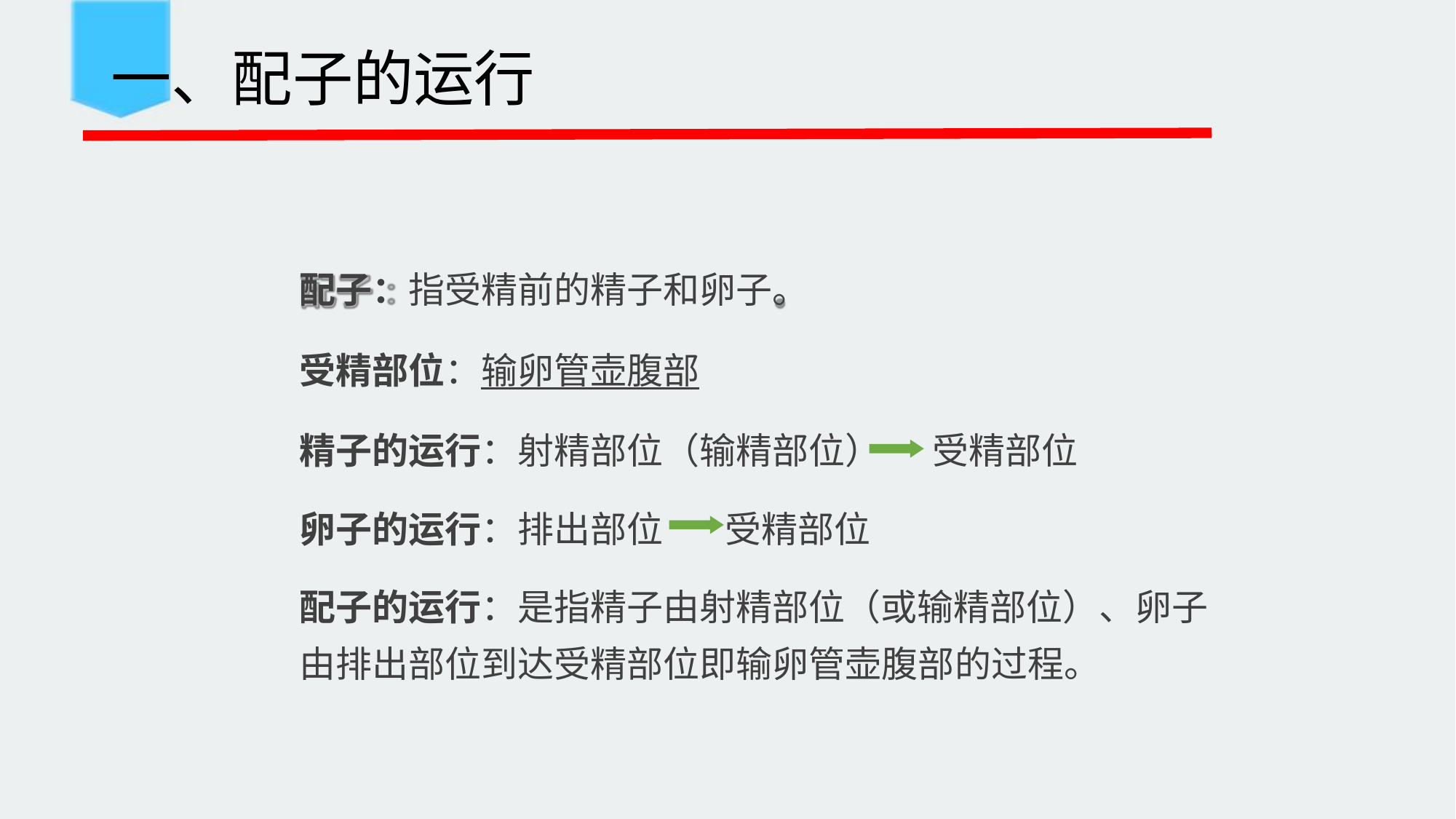

一、配子的运行

配子：指受精前的精子和卵子。
受精部位：输卵管壶腹部

精子的运行：射精部位（输精部位）
卵子的运行：排出部位	受精部位
受精部位

配子的运行：是指精子由射精部位（或输精部位）、卵子 由排出部位到达受精部位即输卵管壶腹部的过程。